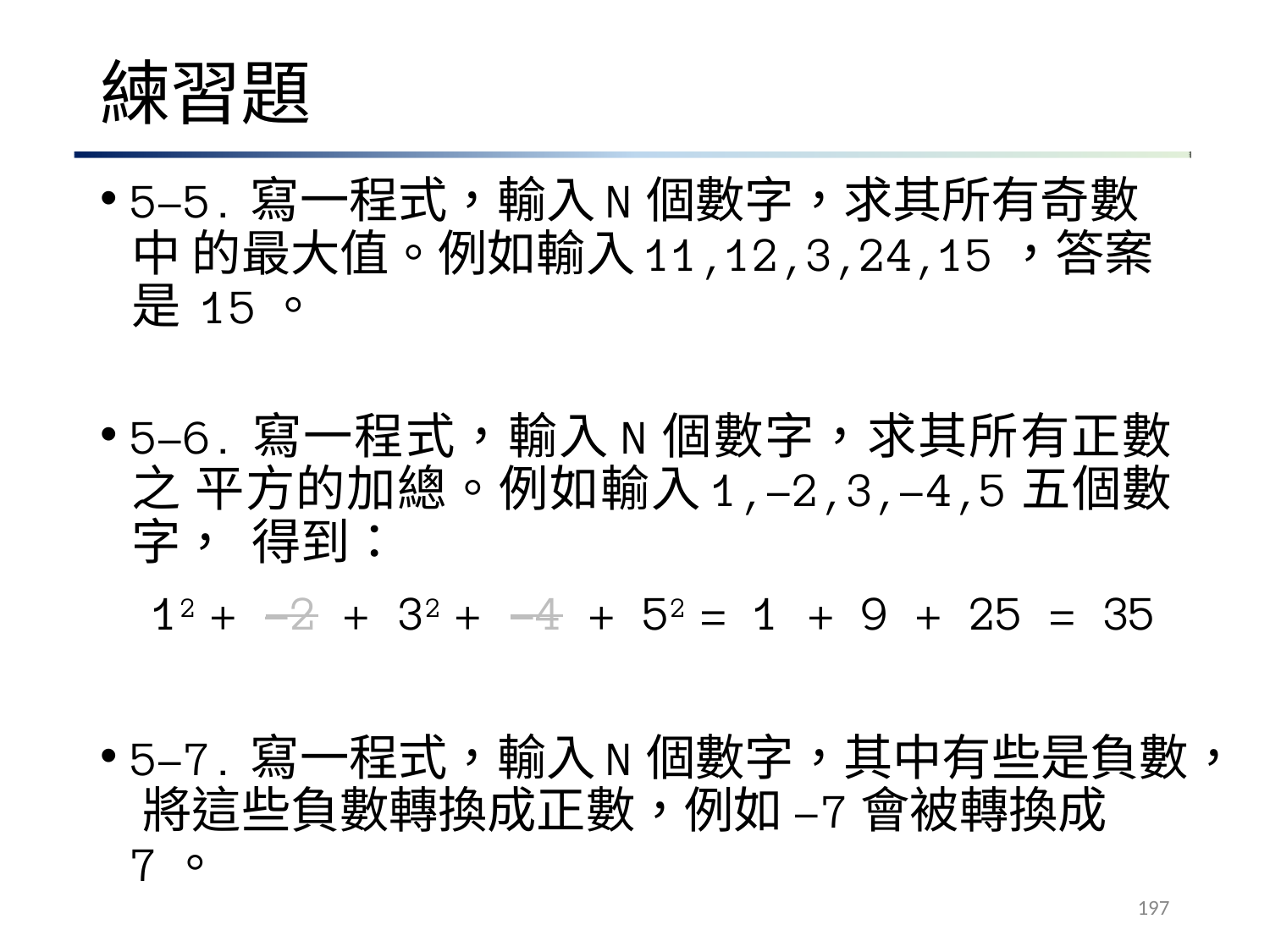

# 練習題
5-5.寫一程式，輸入N個數字，求其所有奇數中 的最大值。例如輸入11,12,3,24,15，答案是 15。

5-6.寫一程式，輸入N個數字，求其所有正數之 平方的加總。例如輸入1,-2,3,-4,5五個數字，  得到：
12 + -2 + 32 + -4 + 52 = 1 + 9 + 25 = 35

5-7.寫一程式，輸入N個數字，其中有些是負數， 將這些負數轉換成正數，例如-7會被轉換成7。
197